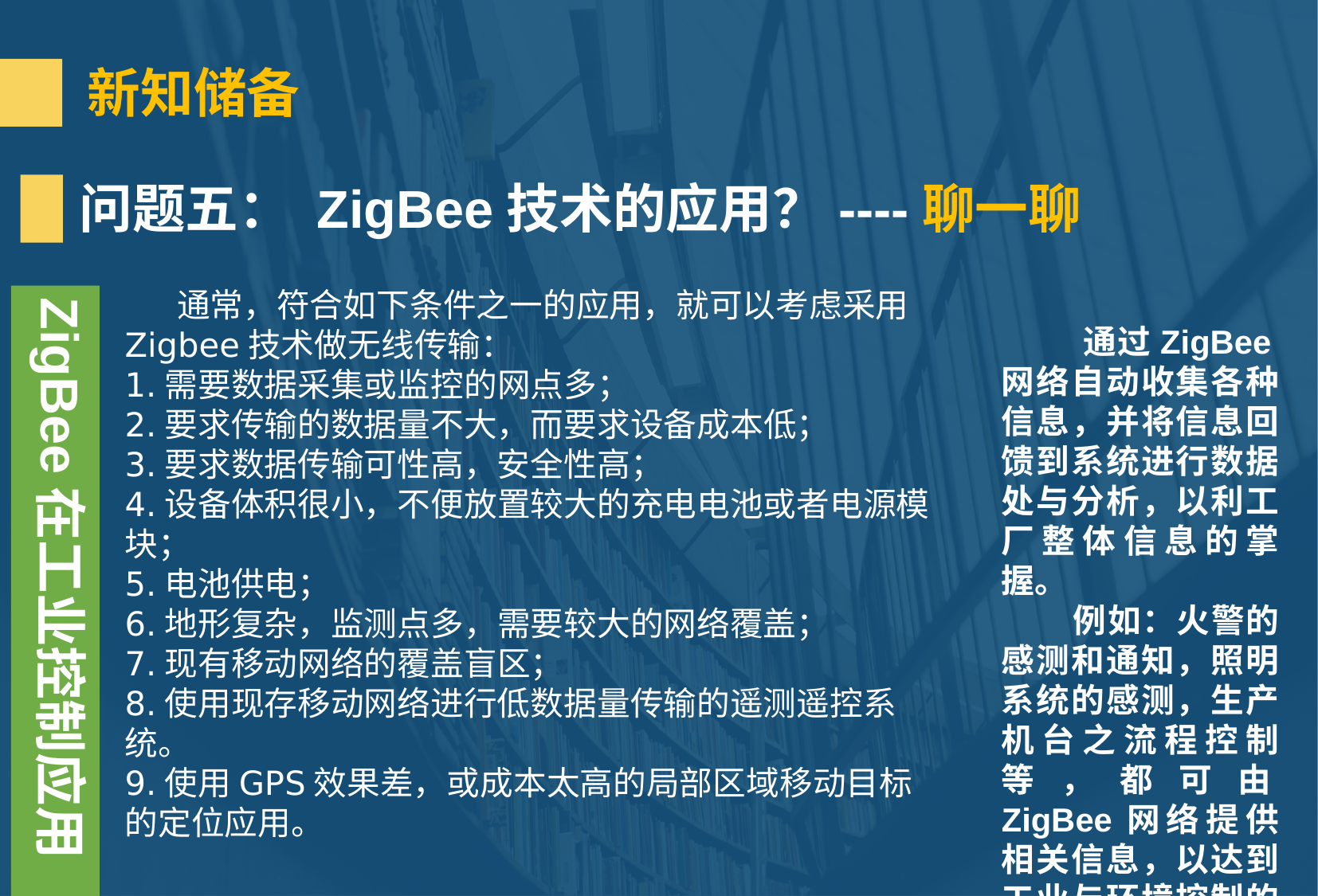

新知储备
问题五： ZigBee技术的应用？----聊一聊

      通常，符合如下条件之一的应用，就可以考虑采用Zigbee技术做无线传输：
1.需要数据采集或监控的网点多；
2.要求传输的数据量不大，而要求设备成本低；
3.要求数据传输可性高，安全性高；
4.设备体积很小，不便放置较大的充电电池或者电源模块；
5.电池供电；
6.地形复杂，监测点多，需要较大的网络覆盖；
7.现有移动网络的覆盖盲区；
8.使用现存移动网络进行低数据量传输的遥测遥控系统。
9.使用GPS效果差，或成本太高的局部区域移动目标的定位应用。
ZigBee在工业控制应用
        通过ZigBee网络自动收集各种信息，并将信息回馈到系统进行数据处与分析，以利工厂整体信息的掌握。
       例如：火警的感测和通知，照明系统的感测，生产机台之流程控制等，都可由ZigBee网络提供相关信息，以达到工业与环境控制的目的。